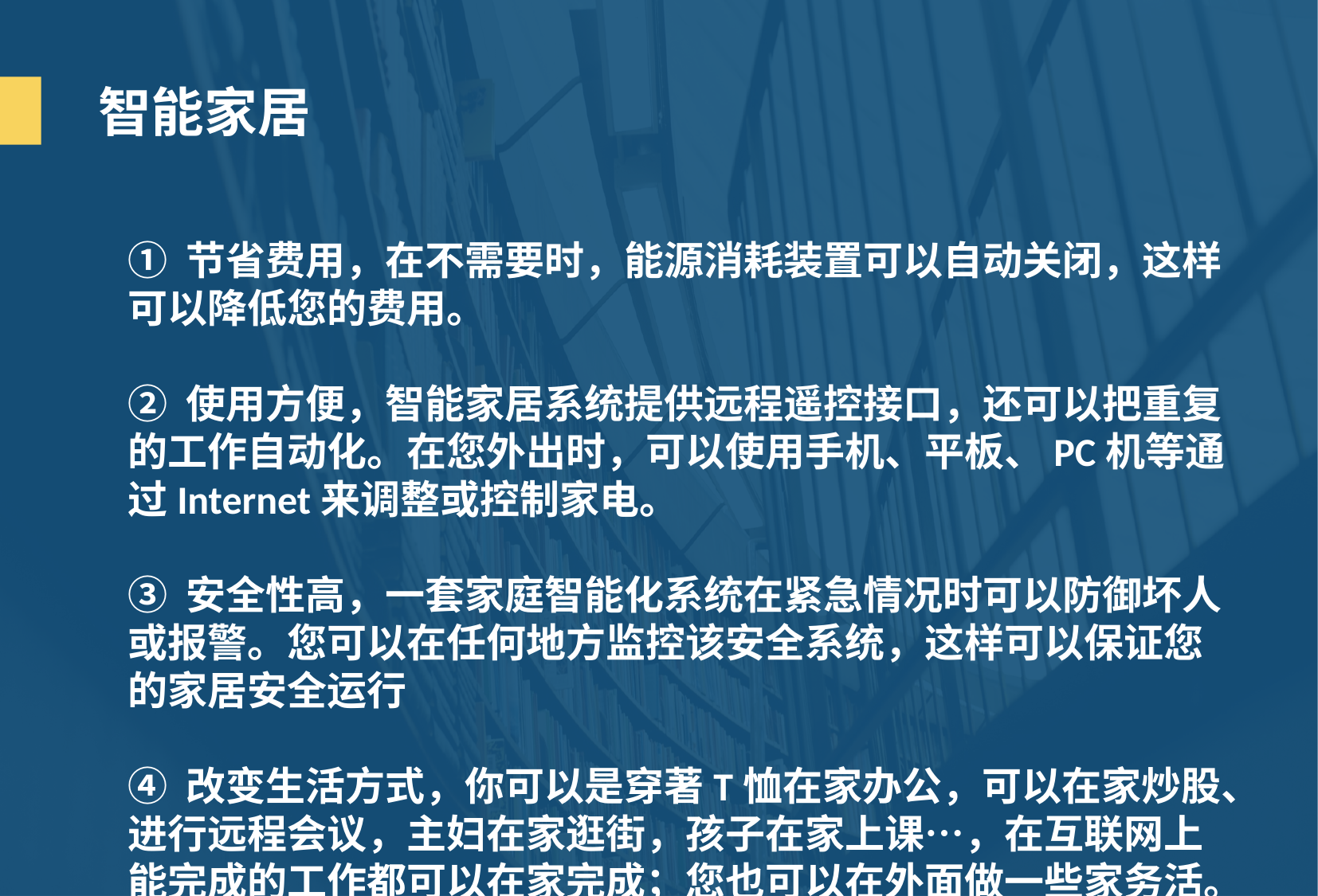

智能家居
① 节省费用，在不需要时，能源消耗装置可以自动关闭，这样可以降低您的费用。

② 使用方便，智能家居系统提供远程遥控接口，还可以把重复的工作自动化。在您外出时，可以使用手机、平板、PC机等通过Internet来调整或控制家电。

③ 安全性高，一套家庭智能化系统在紧急情况时可以防御坏人或报警。您可以在任何地方监控该安全系统，这样可以保证您的家居安全运行

④ 改变生活方式，你可以是穿著T恤在家办公，可以在家炒股、进行远程会议，主妇在家逛街，孩子在家上课…，在互联网上能完成的工作都可以在家完成；您也可以在外面做一些家务活。